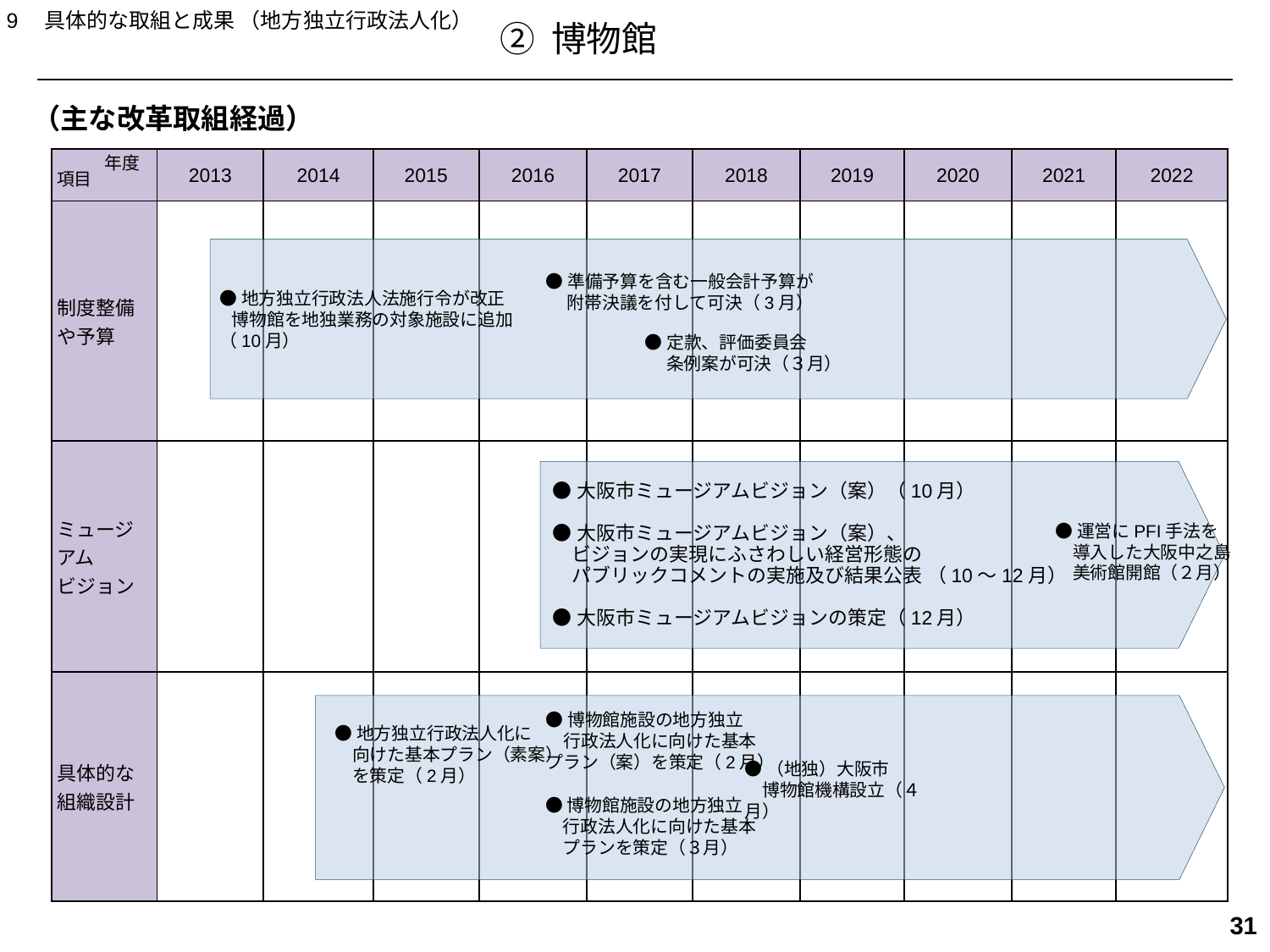

9　具体的な取組と成果 （地方独立行政法人化）
② 博物館
（主な改革取組経過）
年度
|  | 2013 | 2014 | 2015 | 2016 | 2017 | 2018 | 2019 | 2020 | 2021 | 2022 |
| --- | --- | --- | --- | --- | --- | --- | --- | --- | --- | --- |
| 制度整備 や予算 |  |  |  |  |  |  |  |  |  |  |
| ミュージアム ビジョン |  |  |  |  |  |  |  |  |  |  |
| 具体的な 組織設計 |  |  |  |  |  |  |  |  |  |  |
項目
●準備予算を含む一般会計予算が
　 附帯決議を付して可決（3月）

●地方独立行政法人法施行令が改正
  博物館を地独業務の対象施設に追加
（10月）
●定款、評価委員会
　 条例案が可決（３月）
●大阪市ミュージアムビジョン（案）（10月）

●大阪市ミュージアムビジョン（案）、
　ビジョンの実現にふさわしい経営形態の
　パブリックコメントの実施及び結果公表 （10～12月）

●大阪市ミュージアムビジョンの策定（12月）

●運営にPFI手法を
　導入した大阪中之島
　美術館開館（２月）

●博物館施設の地方独立
　行政法人化に向けた基本
プラン（案）を策定（2月）
●地方独立行政法人化に
　向けた基本プラン（素案）
　を策定（2月）
●（地独）大阪市
　博物館機構設立（４月）
●博物館施設の地方独立
　行政法人化に向けた基本
　プランを策定（３月）
31